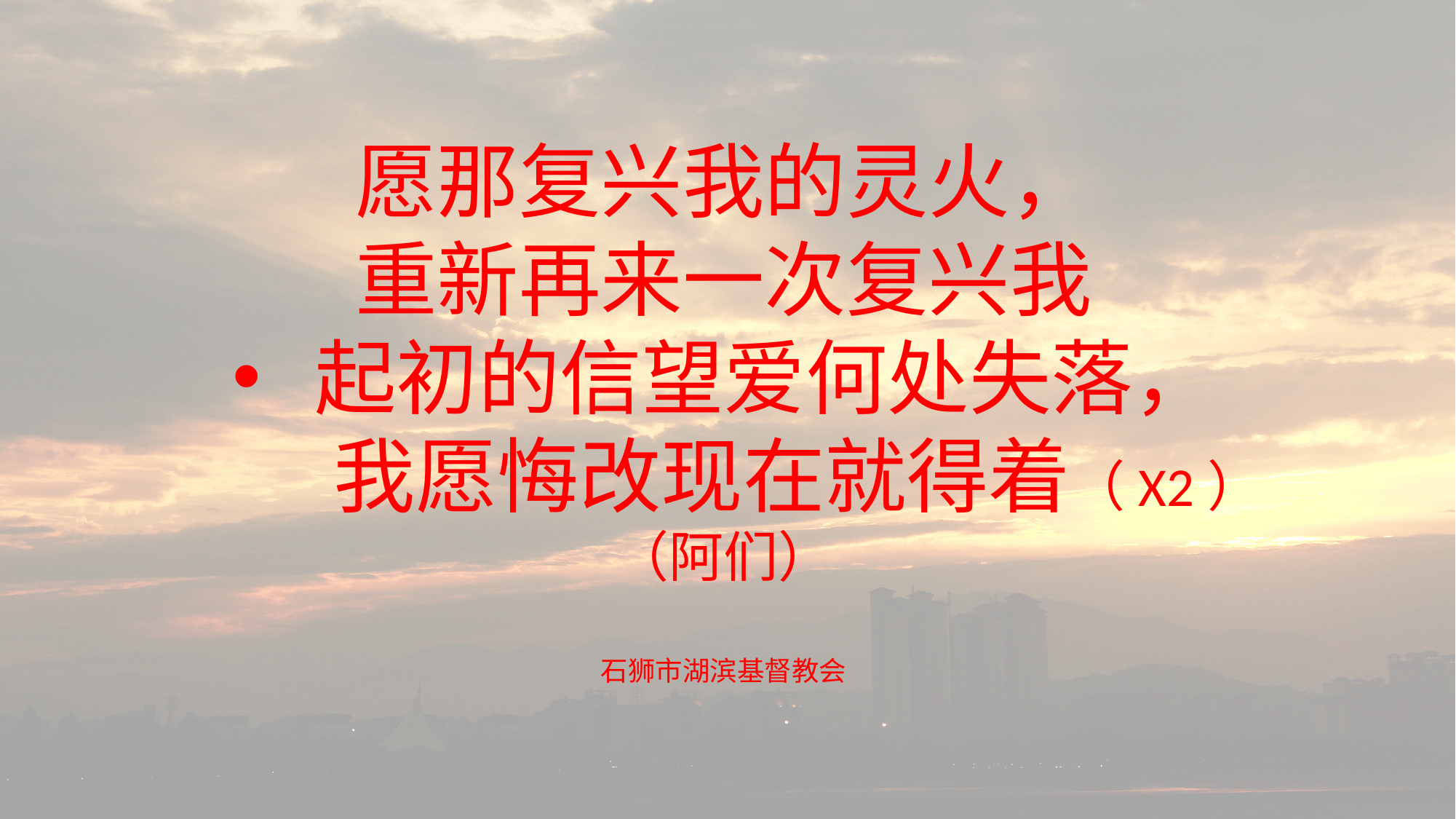

愿那复兴我的灵火，
重新再来一次复兴我
起初的信望爱何处失落，
       我愿悔改现在就得着（X2）
（阿们）

石狮市湖滨基督教会